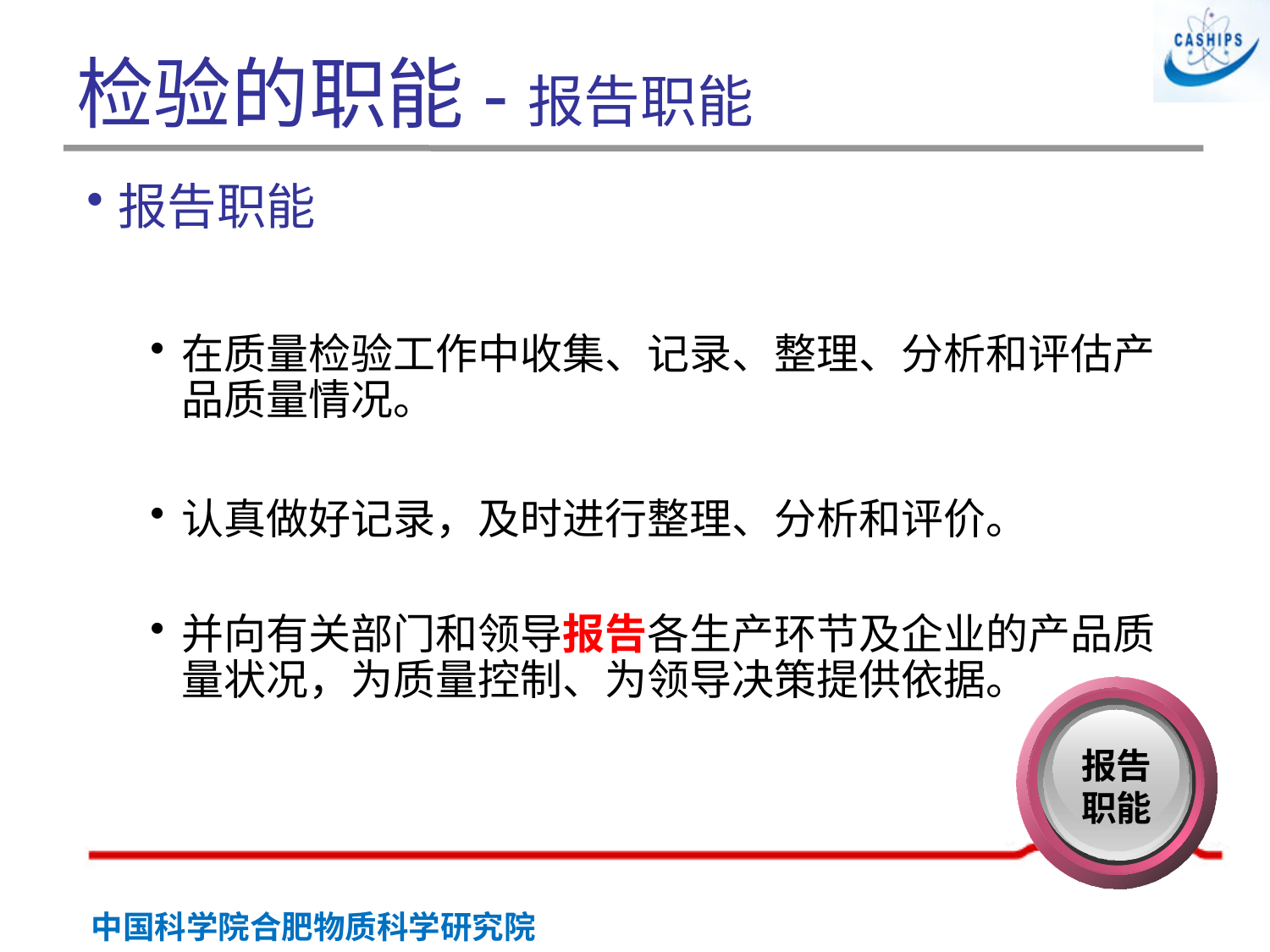

# 检验的职能-报告职能
报告职能

在质量检验工作中收集、记录、整理、分析和评估产品质量情况。

认真做好记录，及时进行整理、分析和评价。

并向有关部门和领导报告各生产环节及企业的产品质量状况，为质量控制、为领导决策提供依据。

报告
职能